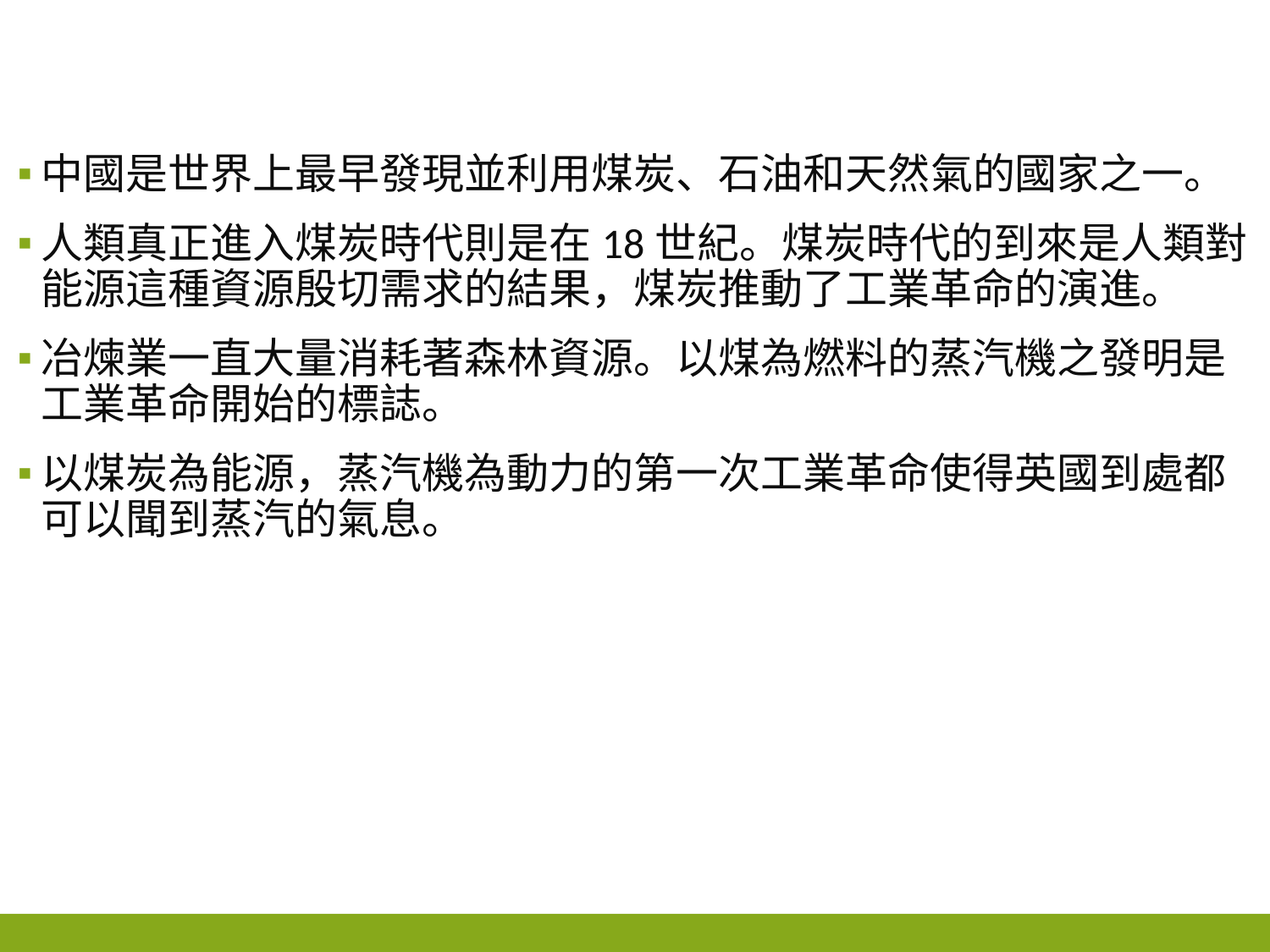

#
中國是世界上最早發現並利用煤炭、石油和天然氣的國家之一。
人類真正進入煤炭時代則是在18世紀。煤炭時代的到來是人類對能源這種資源殷切需求的結果，煤炭推動了工業革命的演進。
冶煉業一直大量消耗著森林資源。以煤為燃料的蒸汽機之發明是工業革命開始的標誌。
以煤炭為能源，蒸汽機為動力的第一次工業革命使得英國到處都可以聞到蒸汽的氣息。